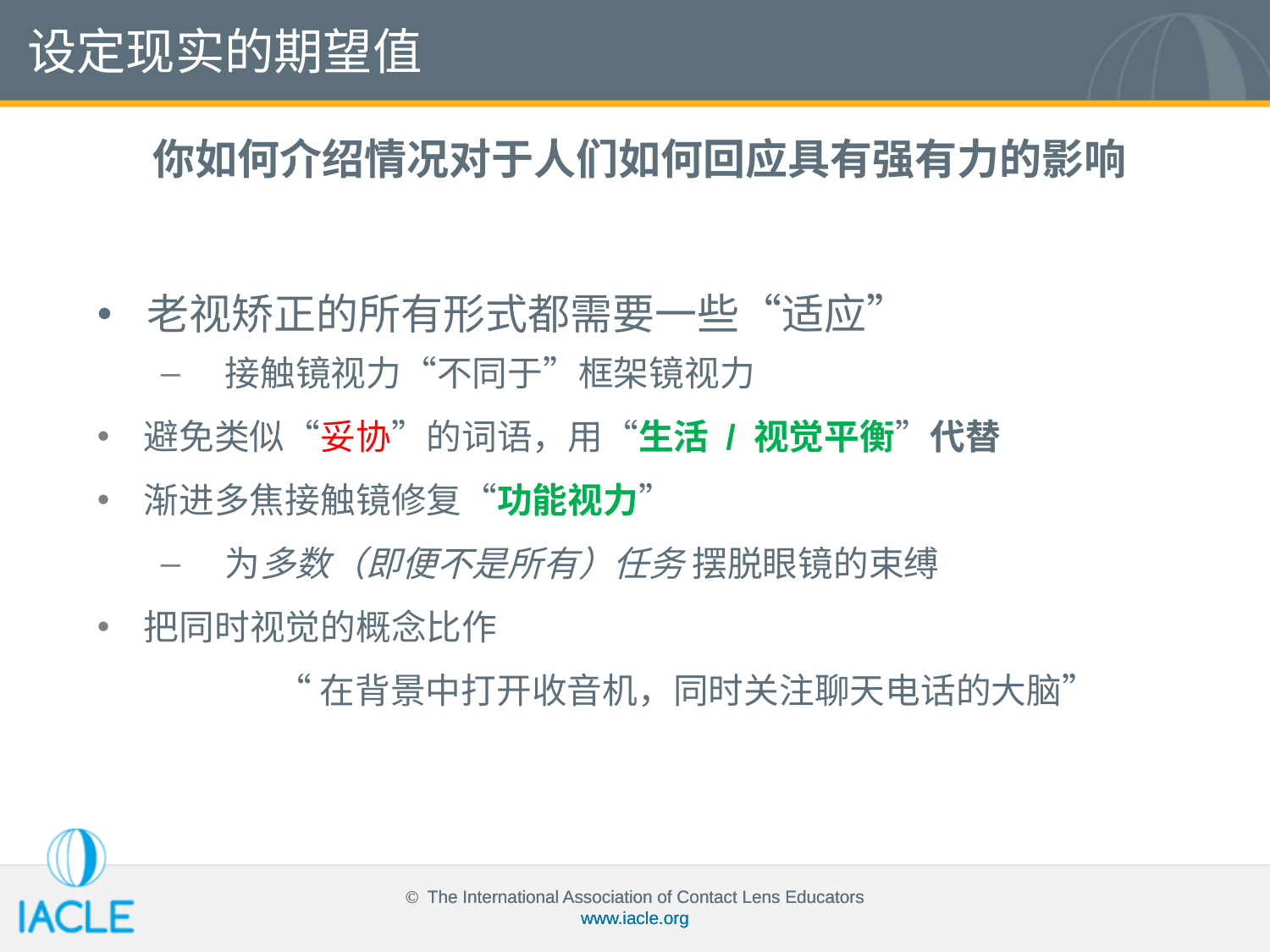

设定现实的期望值
你如何介绍情况对于人们如何回应具有强有力的影响
 老视矫正的所有形式都需要一些“适应”
 接触镜视力“不同于”框架镜视力
 避免类似“妥协”的词语，用“生活 / 视觉平衡”代替
 渐进多焦接触镜修复“功能视力”
 为多数（即便不是所有）任务 摆脱眼镜的束缚
 把同时视觉的概念比作
“在背景中打开收音机，同时关注聊天电话的大脑”